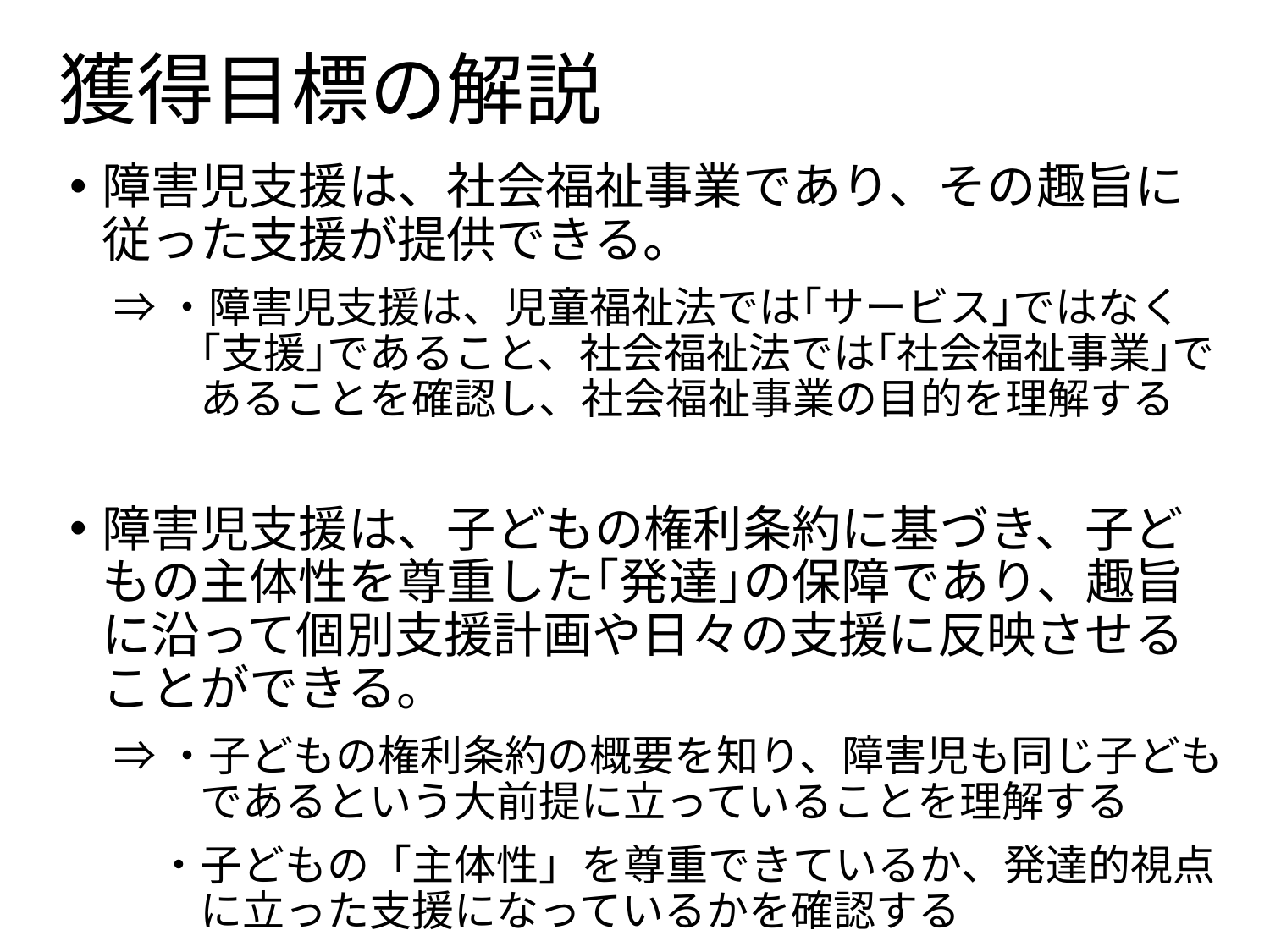

# 獲得目標の解説
障害児支援は、社会福祉事業であり、その趣旨に従った支援が提供できる。
⇒・障害児支援は、児童福祉法では｢サービス｣ではなく｢支援｣であること、社会福祉法では｢社会福祉事業｣であることを確認し、社会福祉事業の目的を理解する

障害児支援は、子どもの権利条約に基づき、子どもの主体性を尊重した｢発達｣の保障であり、趣旨に沿って個別支援計画や日々の支援に反映させることができる。
⇒・子どもの権利条約の概要を知り、障害児も同じ子どもであるという大前提に立っていることを理解する
・子どもの「主体性」を尊重できているか、発達的視点に立った支援になっているかを確認する